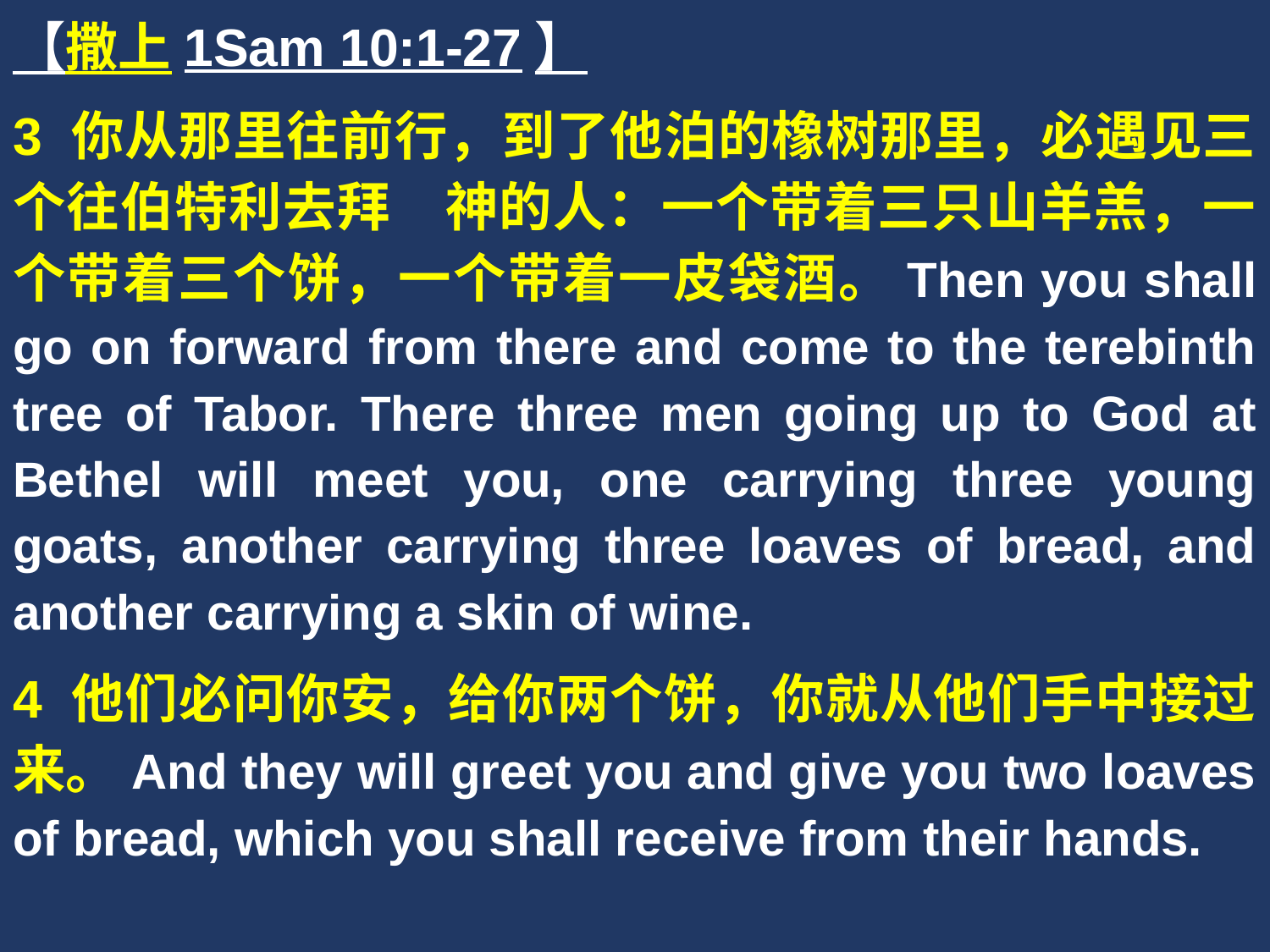

【撒上1Sam 10:1-27】
3 你从那里往前行，到了他泊的橡树那里，必遇见三个往伯特利去拜　神的人：一个带着三只山羊羔，一个带着三个饼，一个带着一皮袋酒。Then you shall go on forward from there and come to the terebinth tree of Tabor. There three men going up to God at Bethel will meet you, one carrying three young goats, another carrying three loaves of bread, and another carrying a skin of wine.
4 他们必问你安，给你两个饼，你就从他们手中接过来。And they will greet you and give you two loaves of bread, which you shall receive from their hands.